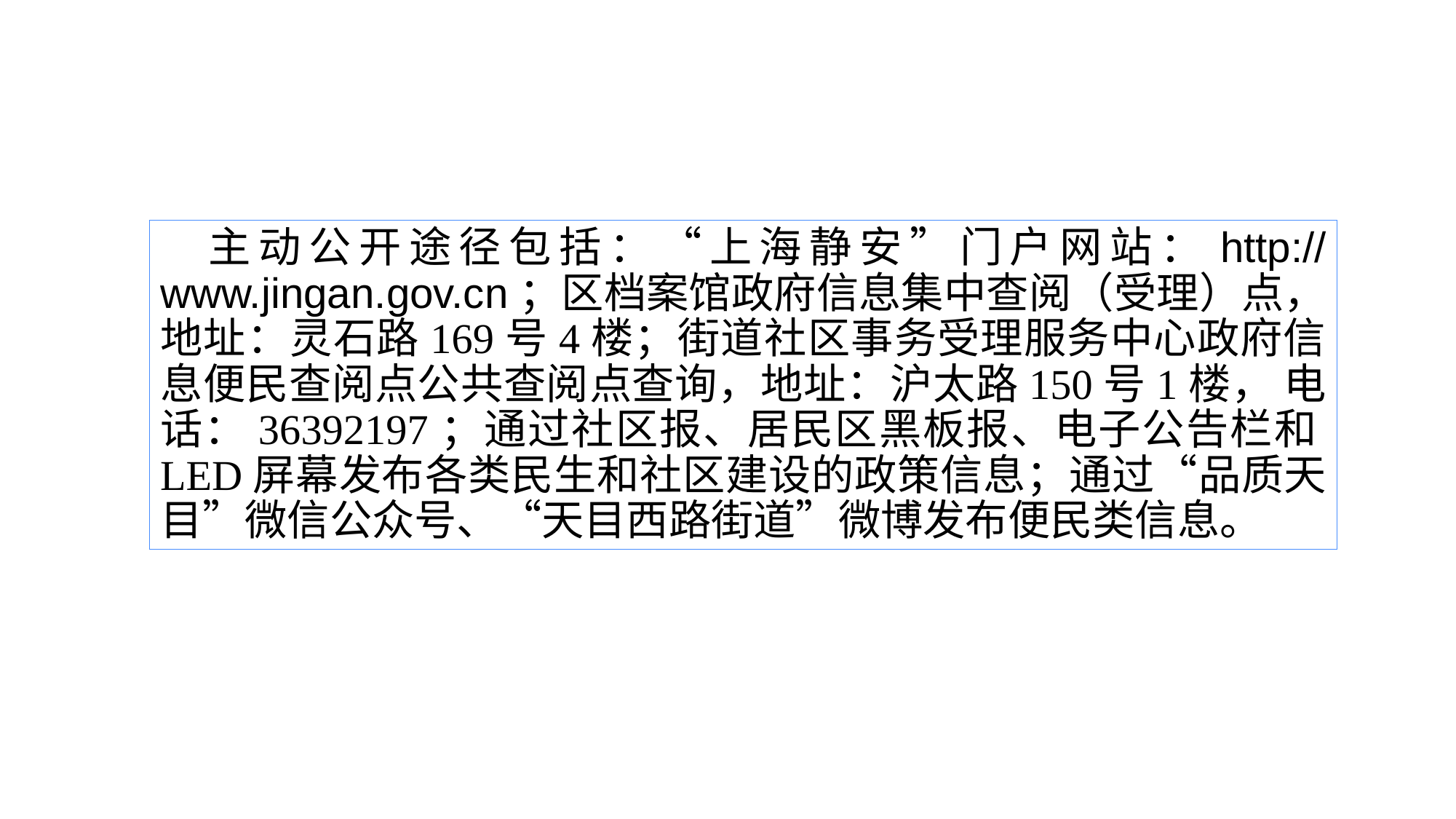

主动公开途径包括：“上海静安”门户网站：http://www.jingan.gov.cn；区档案馆政府信息集中查阅（受理）点，地址：灵石路169号4楼；街道社区事务受理服务中心政府信息便民查阅点公共查阅点查询，地址：沪太路150号1楼， 电话：36392197；通过社区报、居民区黑板报、电子公告栏和LED屏幕发布各类民生和社区建设的政策信息；通过“品质天目”微信公众号、“天目西路街道”微博发布便民类信息。